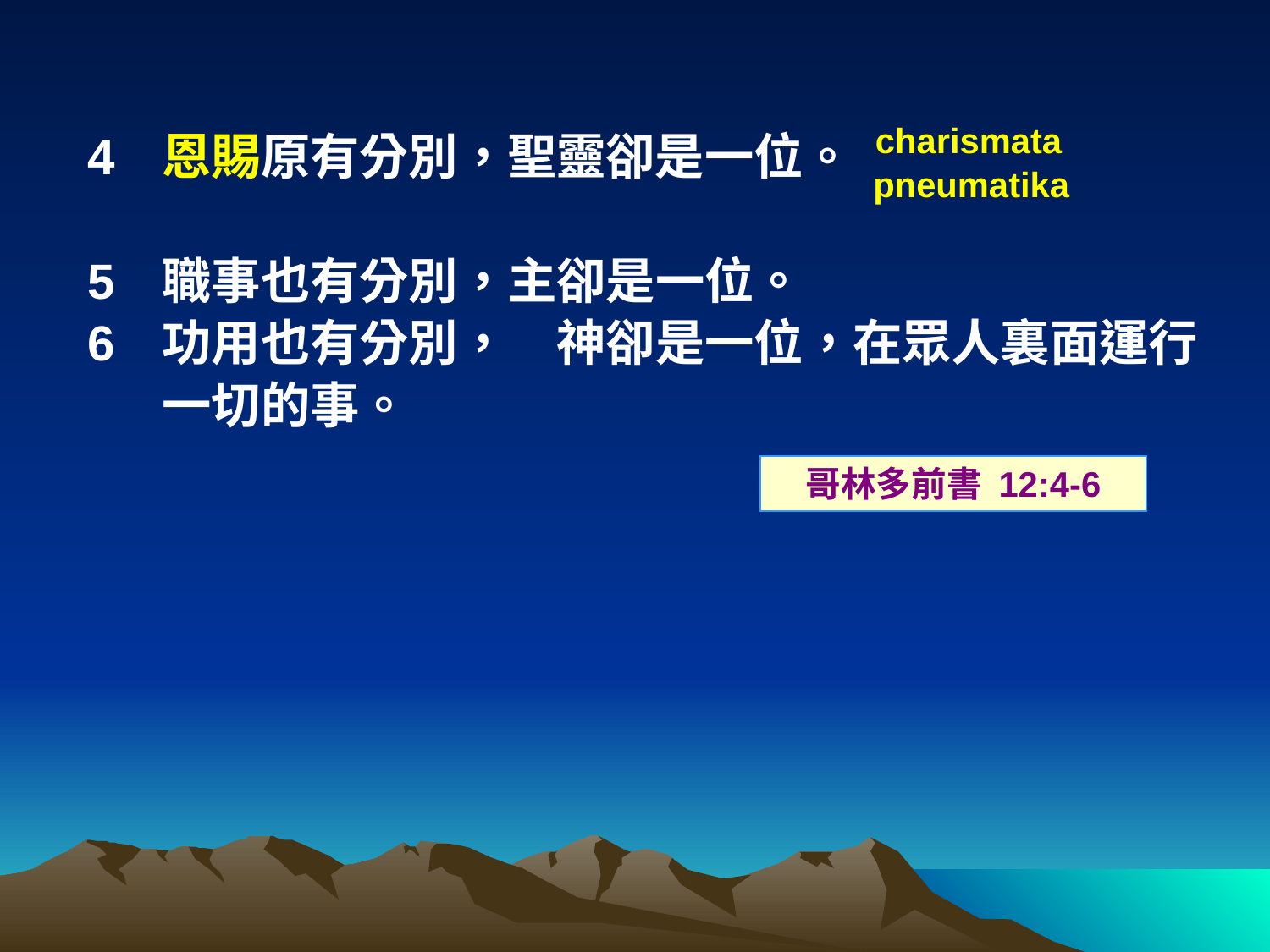

charismata
4	恩賜原有分別，聖靈卻是一位。

5	職事也有分別，主卻是一位。
功用也有分別，　神卻是一位，在眾人裏面運行一切的事。
pneumatika

哥林多前書 12:4-6